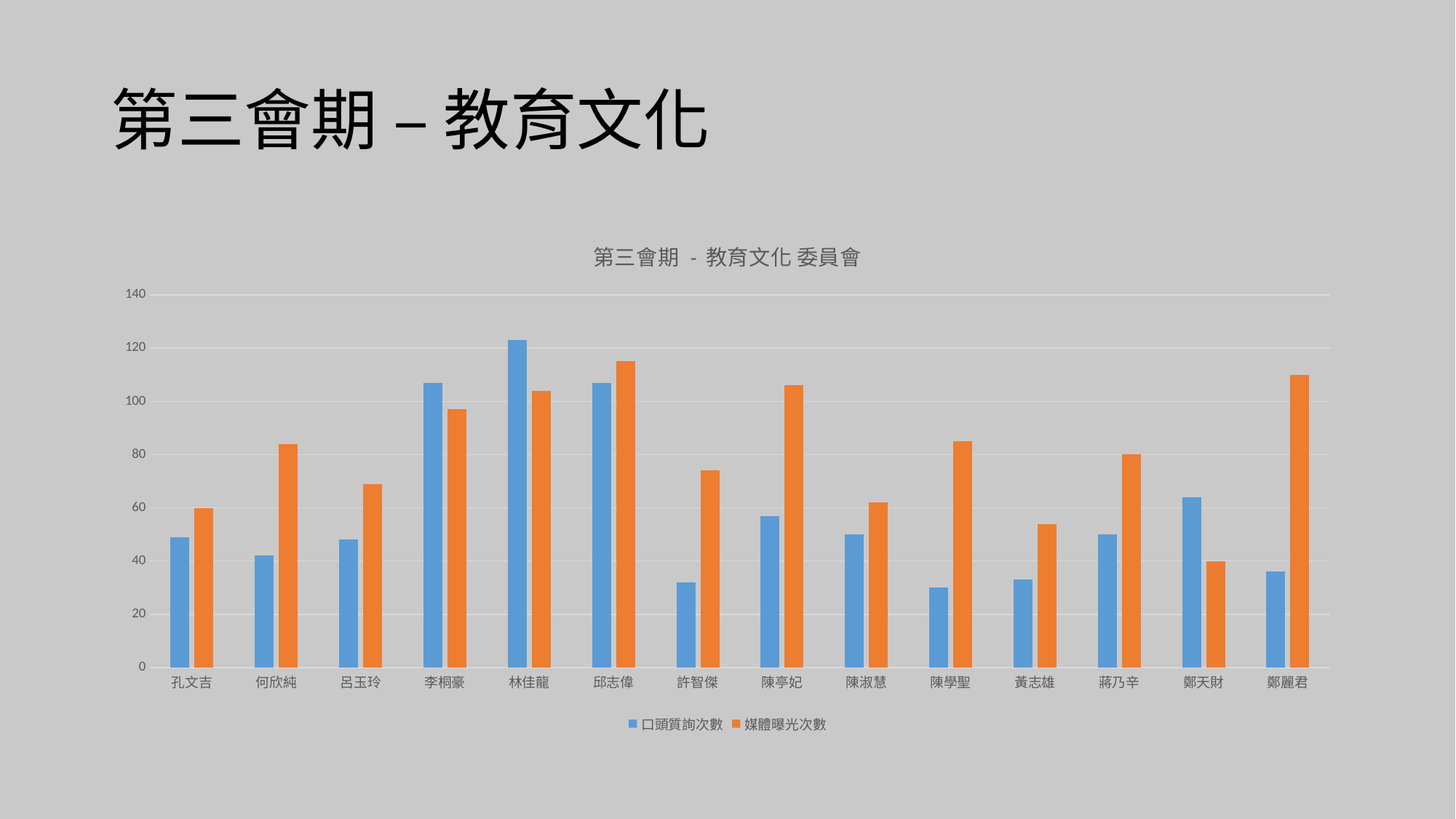

# 第三會期 – 教育文化

### Chart: 第三會期 - 教育文化 委員會

| Category | 口頭質詢次數 | 媒體曝光次數 |
|---|---|---|
| 孔文吉 | 49.0 | 60.0 |
| 何欣純 | 42.0 | 84.0 |
| 呂玉玲 | 48.0 | 69.0 |
| 李桐豪 | 107.0 | 97.0 |
| 林佳龍 | 123.0 | 104.0 |
| 邱志偉 | 107.0 | 115.0 |
| 許智傑 | 32.0 | 74.0 |
| 陳亭妃 | 57.0 | 106.0 |
| 陳淑慧 | 50.0 | 62.0 |
| 陳學聖 | 30.0 | 85.0 |
| 黃志雄 | 33.0 | 54.0 |
| 蔣乃辛 | 50.0 | 80.0 |
| 鄭天財 | 64.0 | 40.0 |
| 鄭麗君 | 36.0 | 110.0 |